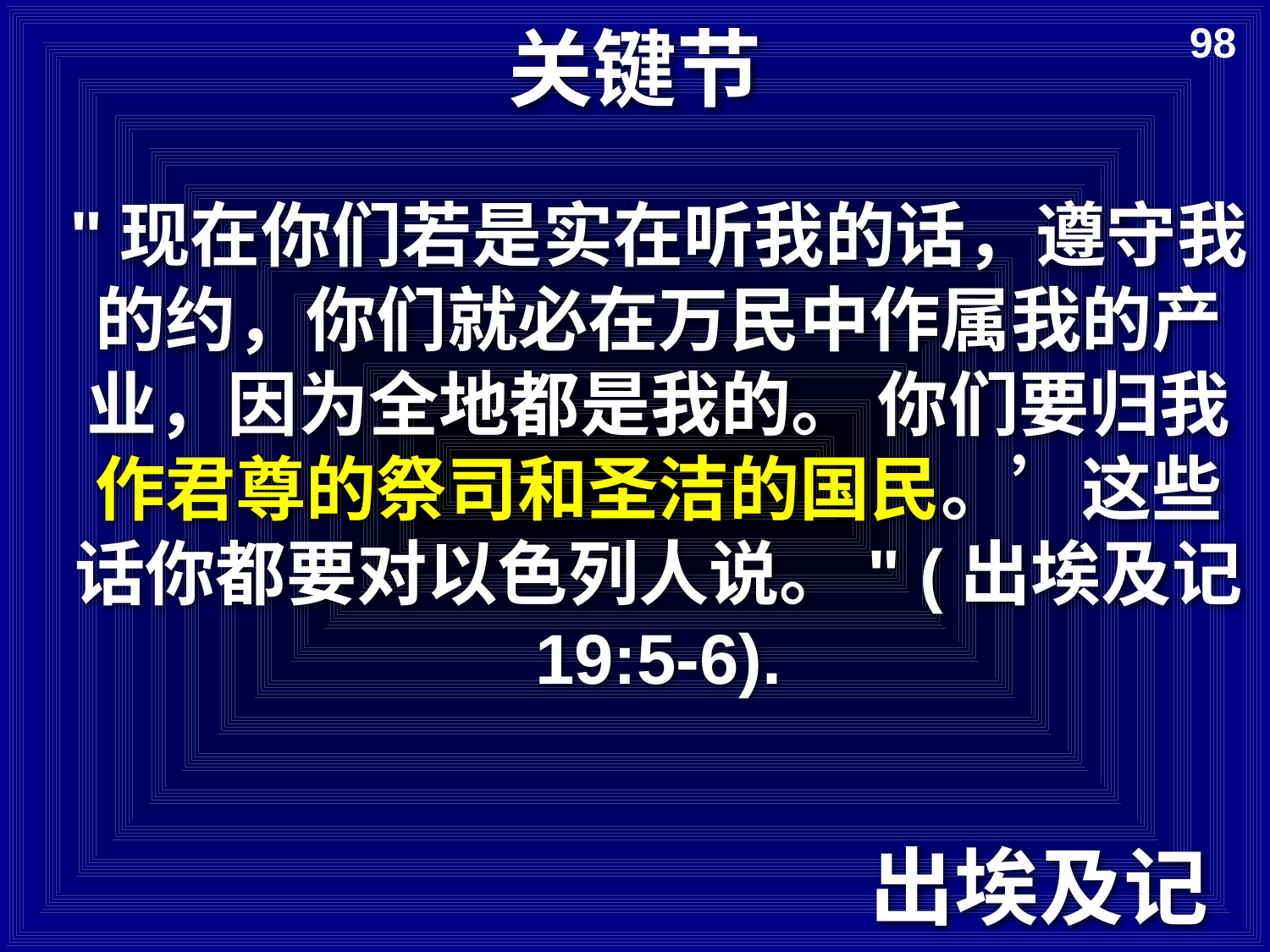

# 关键节
98

	"现在你们若是实在听我的话，遵守我的约，你们就必在万民中作属我的产业，因为全地都是我的。 你们要归我作君尊的祭司和圣洁的国民。’这些话你都要对以色列人说。" (出埃及记 19:5-6).
出埃及记